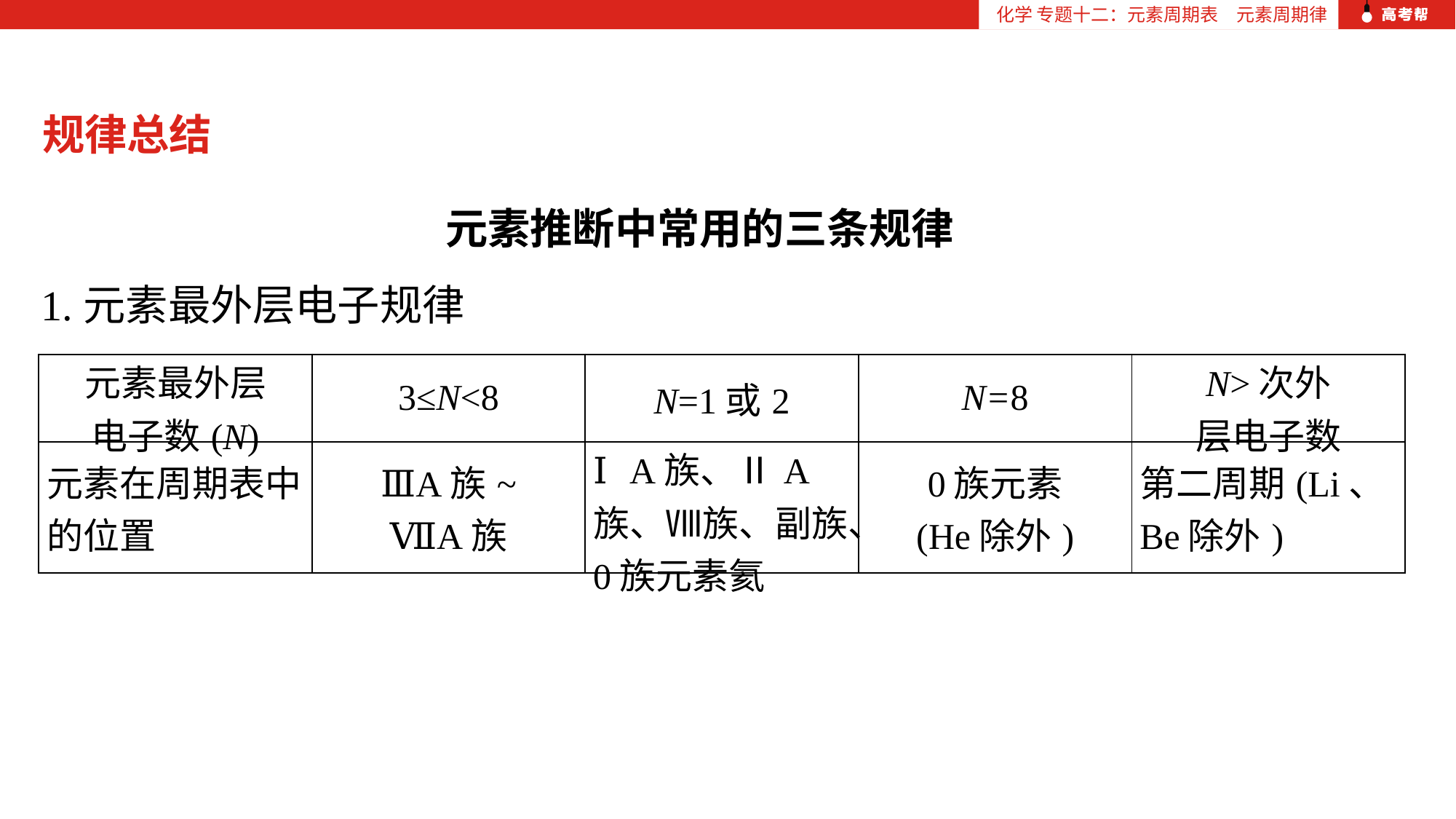

化学 专题十二：元素周期表　元素周期律
规律总结
元素推断中常用的三条规律
1.元素最外层电子规律
| 元素最外层 电子数(N) | 3≤N<8 | N=1或2 | N=8 | N>次外 层电子数 |
| --- | --- | --- | --- | --- |
| 元素在周期表中的位置 | ⅢA族~ ⅦA族 | ⅠA族、ⅡA族、Ⅷ族、副族、0族元素氦 | 0族元素 (He除外) | 第二周期(Li、Be除外) |